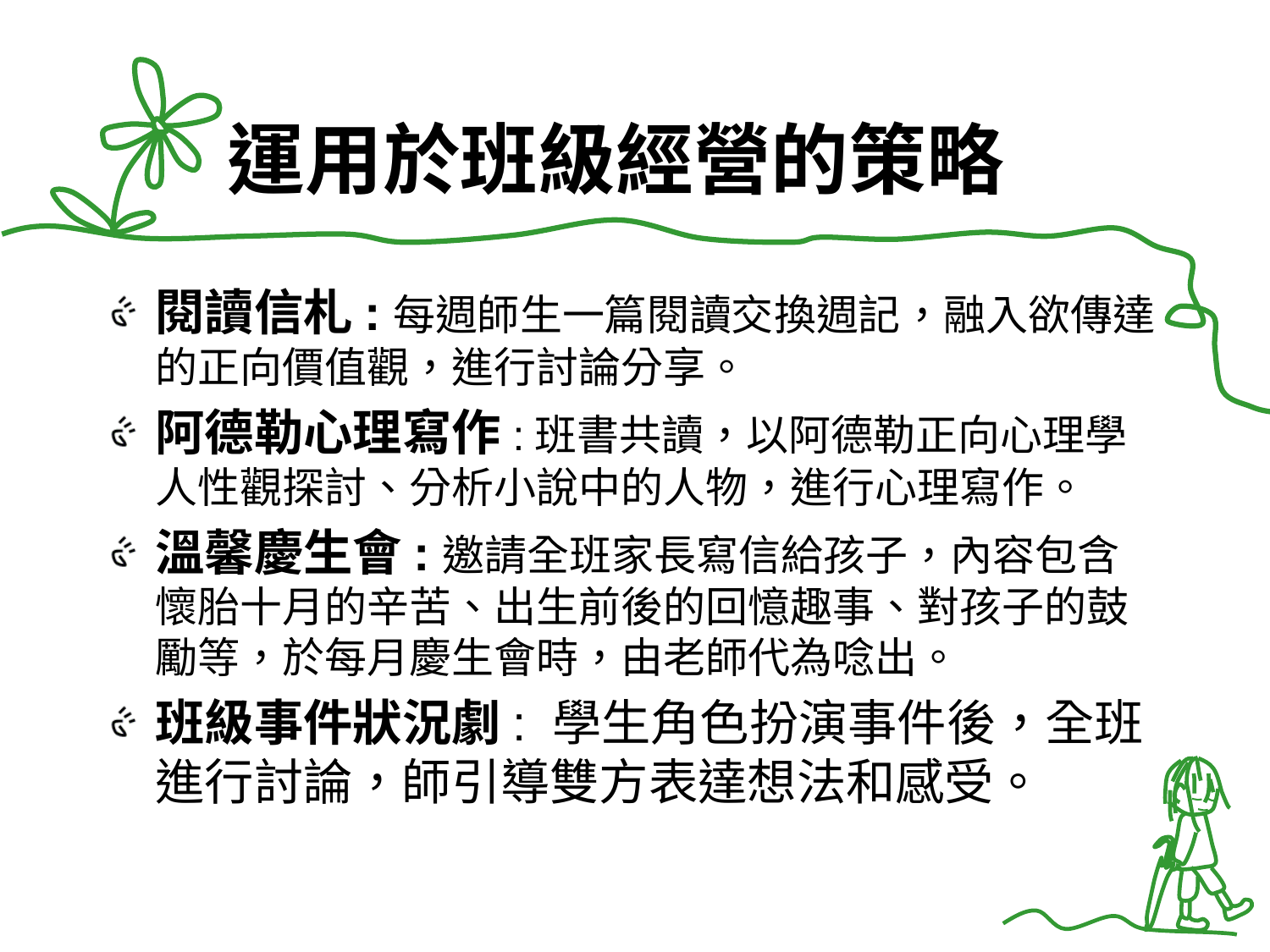

# 運用於班級經營的策略
閱讀信札:每週師生一篇閱讀交換週記，融入欲傳達的正向價值觀，進行討論分享。
阿德勒心理寫作:班書共讀，以阿德勒正向心理學人性觀探討、分析小說中的人物，進行心理寫作。
溫馨慶生會:邀請全班家長寫信給孩子，內容包含懷胎十月的辛苦、出生前後的回憶趣事、對孩子的鼓勵等，於每月慶生會時，由老師代為唸出。
班級事件狀況劇: 學生角色扮演事件後，全班進行討論，師引導雙方表達想法和感受。